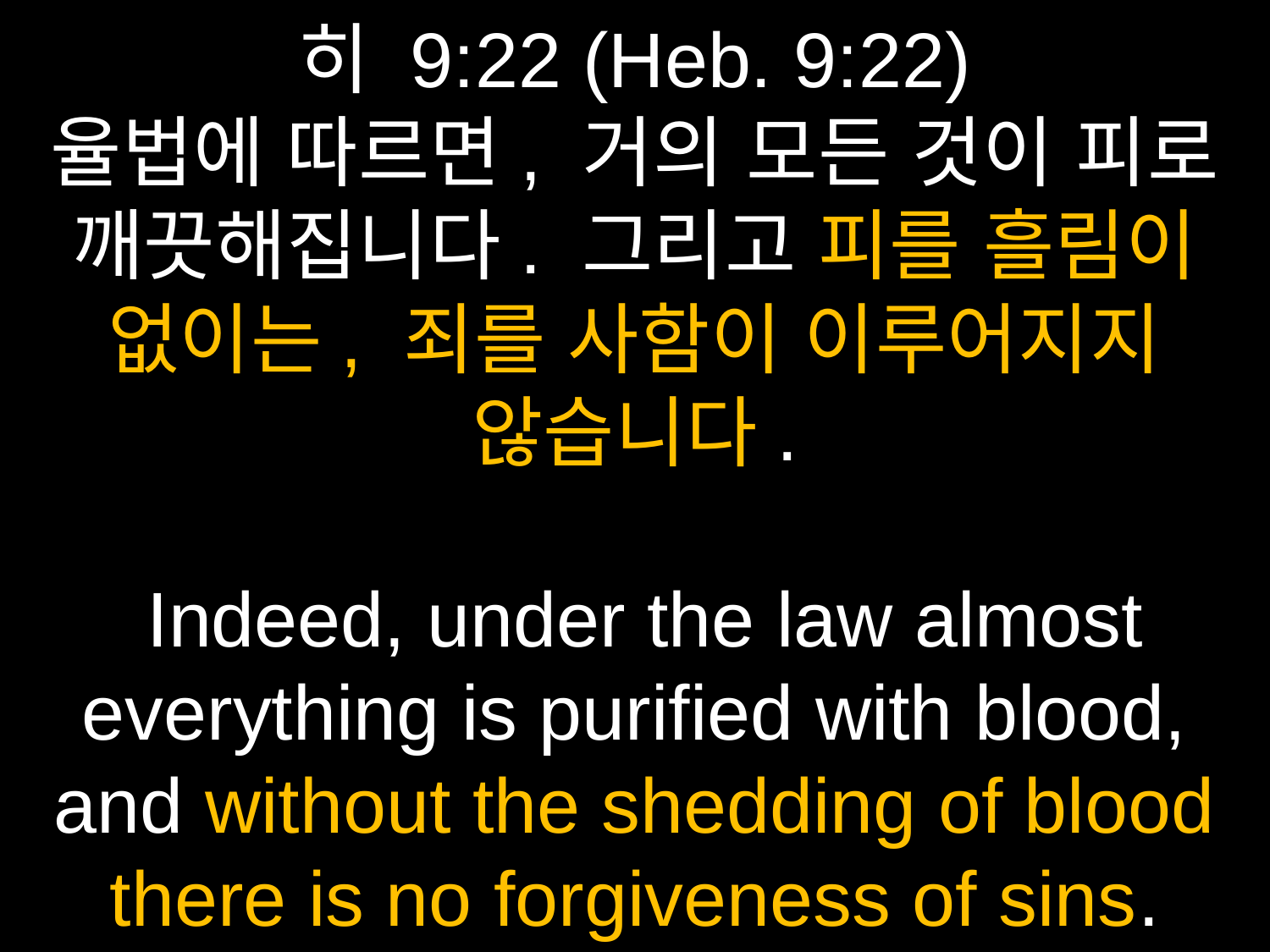

# 히 9:22 (Heb. 9:22) 율법에 따르면, 거의 모든 것이 피로 깨끗해집니다. 그리고 피를 흘림이 없이는, 죄를 사함이 이루어지지 않습니다. Indeed, under the law almost everything is purified with blood, and without the shedding of blood there is no forgiveness of sins.